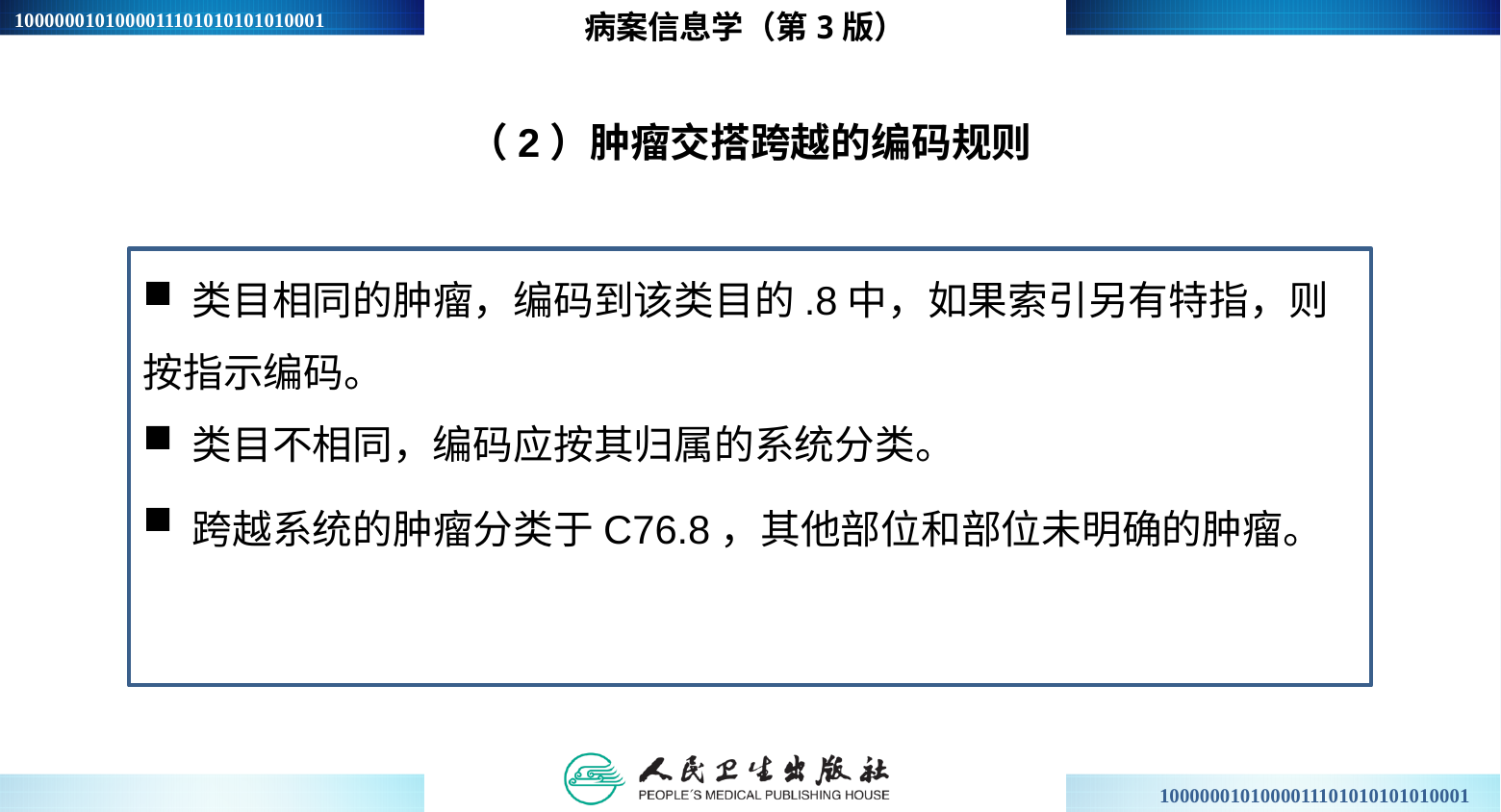

病案信息学（第3版）
# （2）肿瘤交搭跨越的编码规则
 类目相同的肿瘤，编码到该类目的.8中，如果索引另有特指，则按指示编码。
 类目不相同，编码应按其归属的系统分类。
 跨越系统的肿瘤分类于C76.8，其他部位和部位未明确的肿瘤。